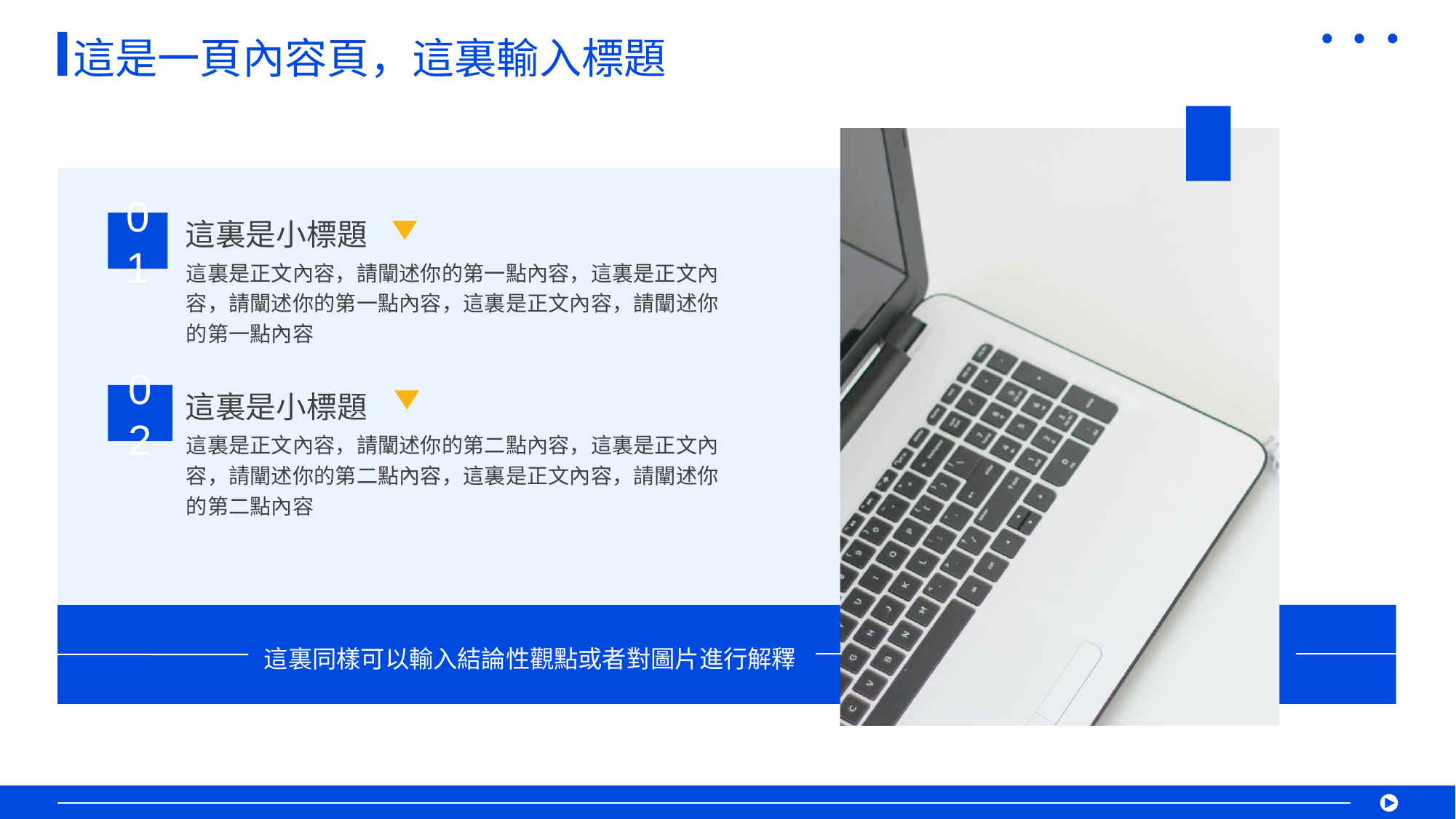

這是一頁內容頁，這裏輸入標題

這裏是小標題

01

這裏是正文內容，請闡述你的第一點內容，這裏是正文內容，請闡述你的第一點內容，這裏是正文內容，請闡述你的第一點內容

這裏是小標題

02

這裏是正文內容，請闡述你的第二點內容，這裏是正文內容，請闡述你的第二點內容，這裏是正文內容，請闡述你的第二點內容

這裏同樣可以輸入結論性觀點或者對圖片進行解釋